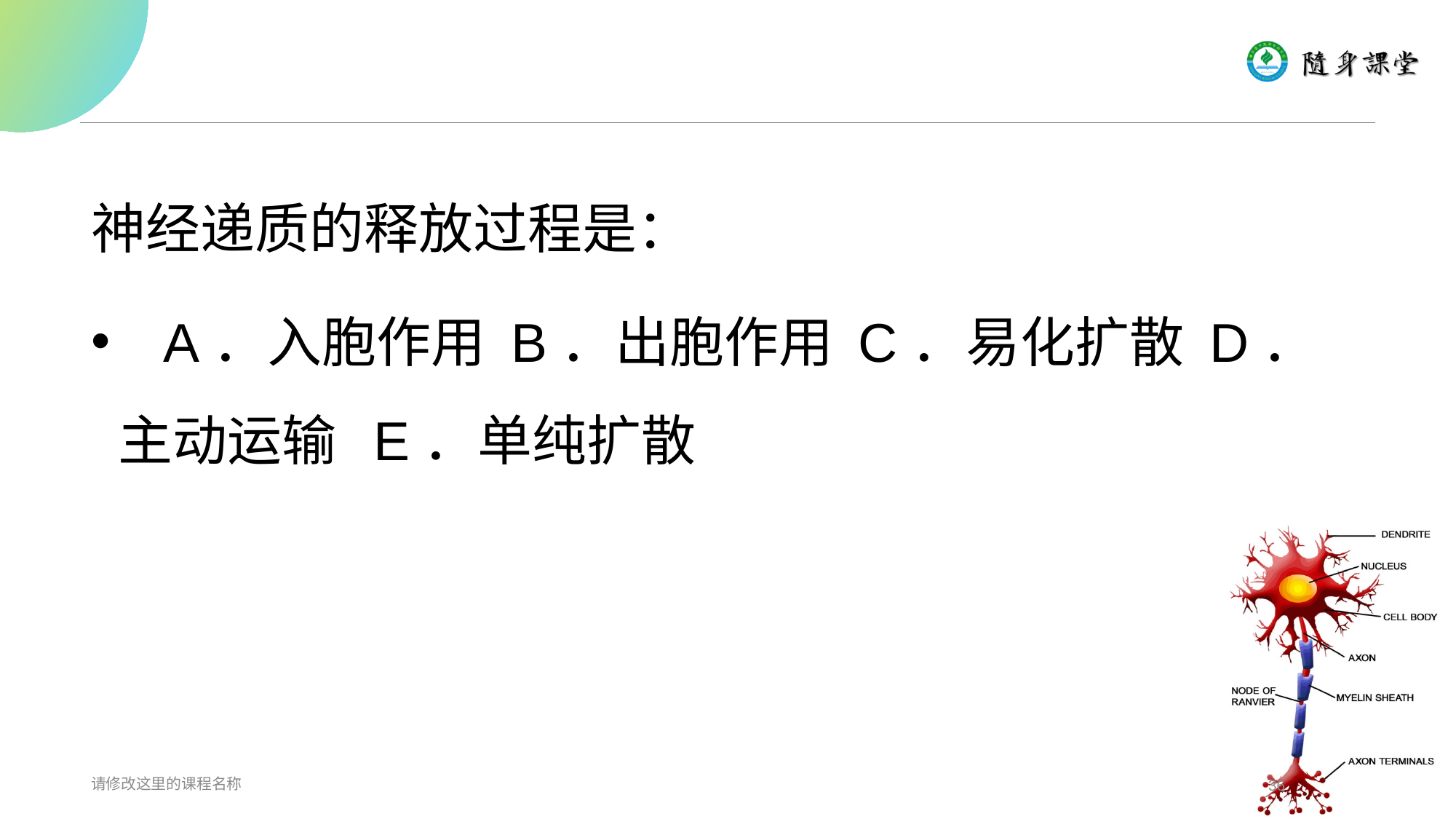

#
神经递质的释放过程是：
   A．入胞作用 B．出胞作用 C．易化扩散 D．主动运输  E．单纯扩散
请修改这里的课程名称
36